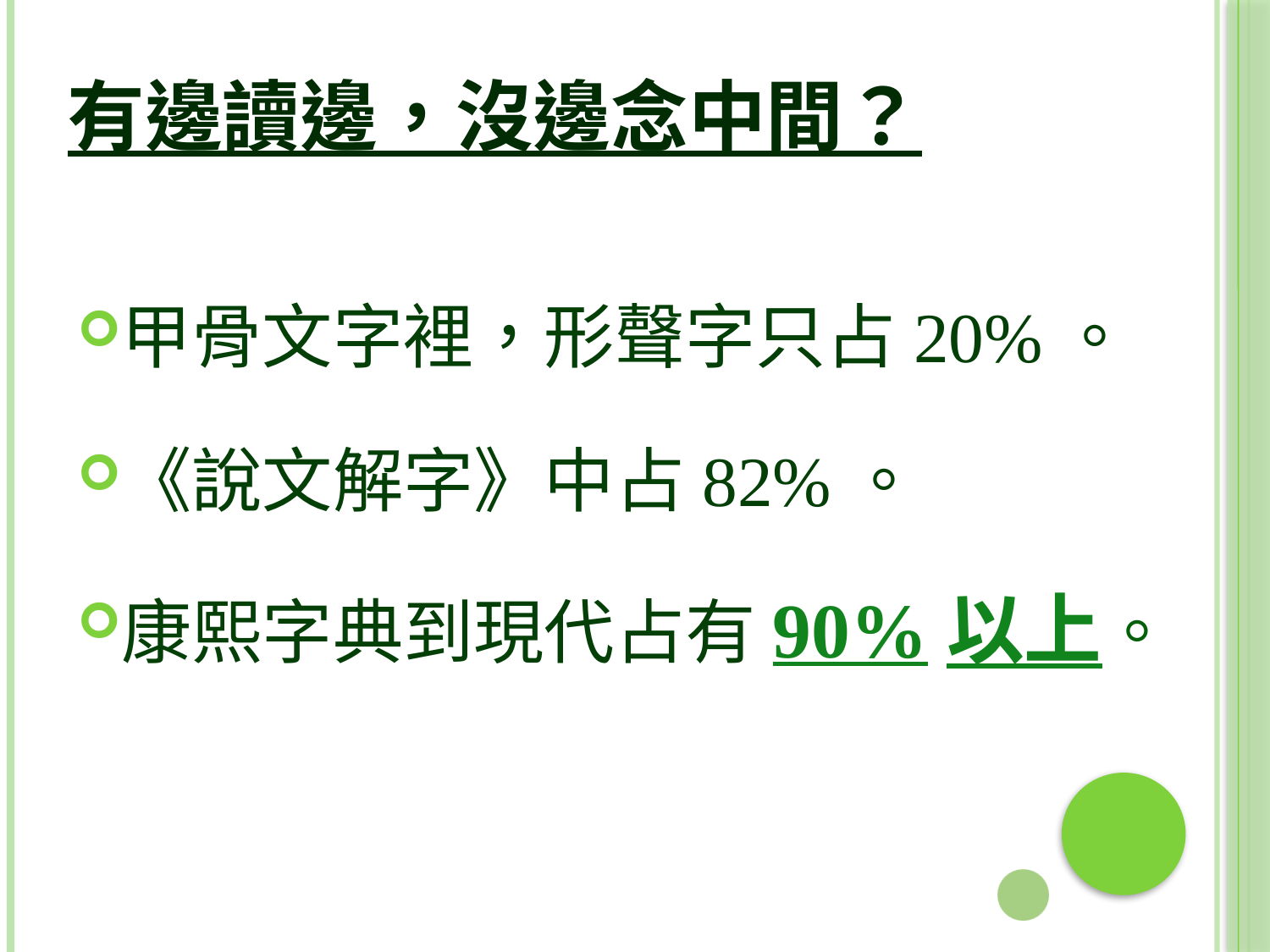

# 有邊讀邊，沒邊念中間？
甲骨文字裡，形聲字只占20%。

《說文解字》中占82%。

康熙字典到現代占有90%以上。